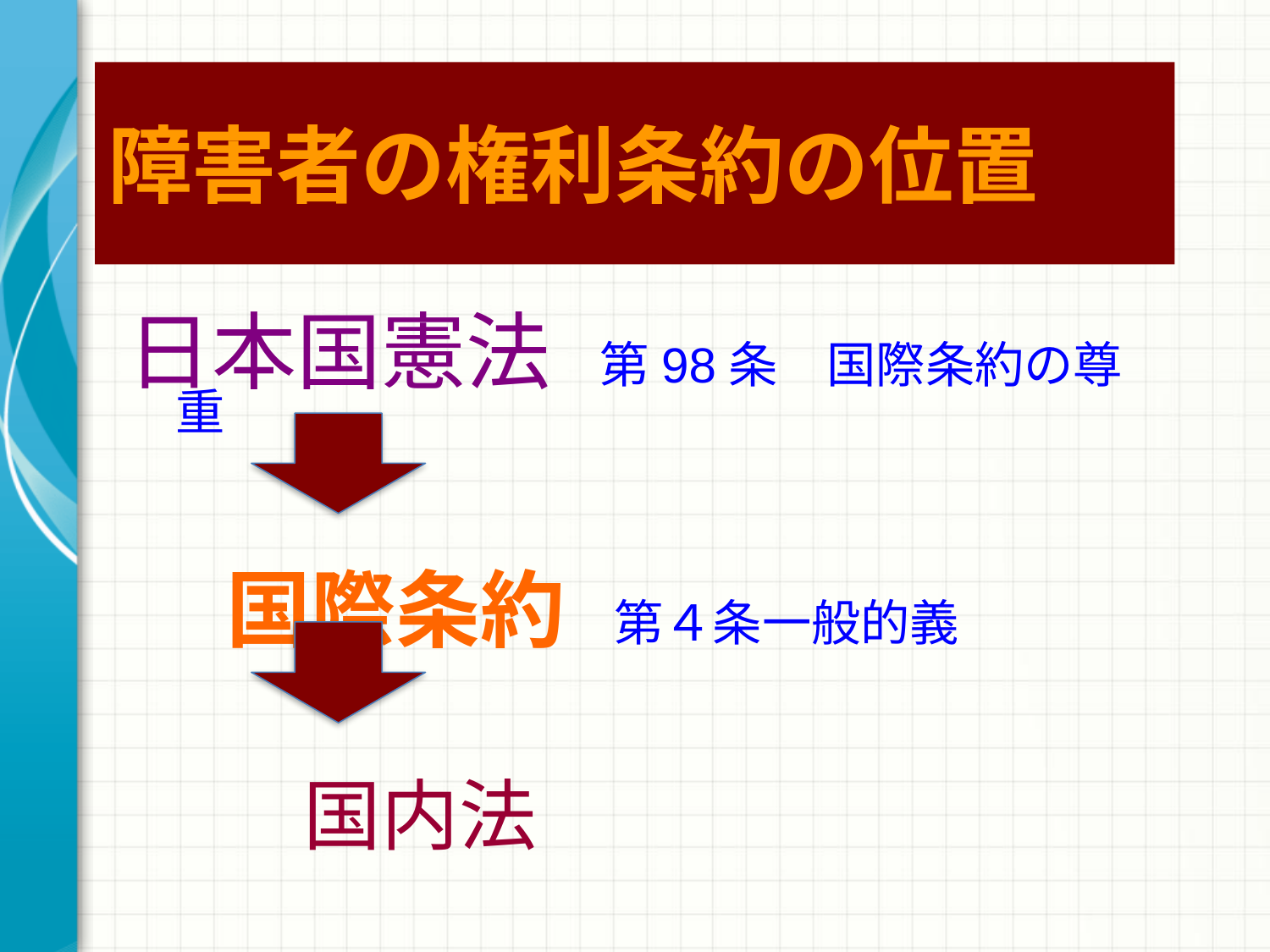

# 障害者の権利条約の位置
日本国憲法　第98条　国際条約の尊重
　　国際条約　第４条一般的義
　　　国内法